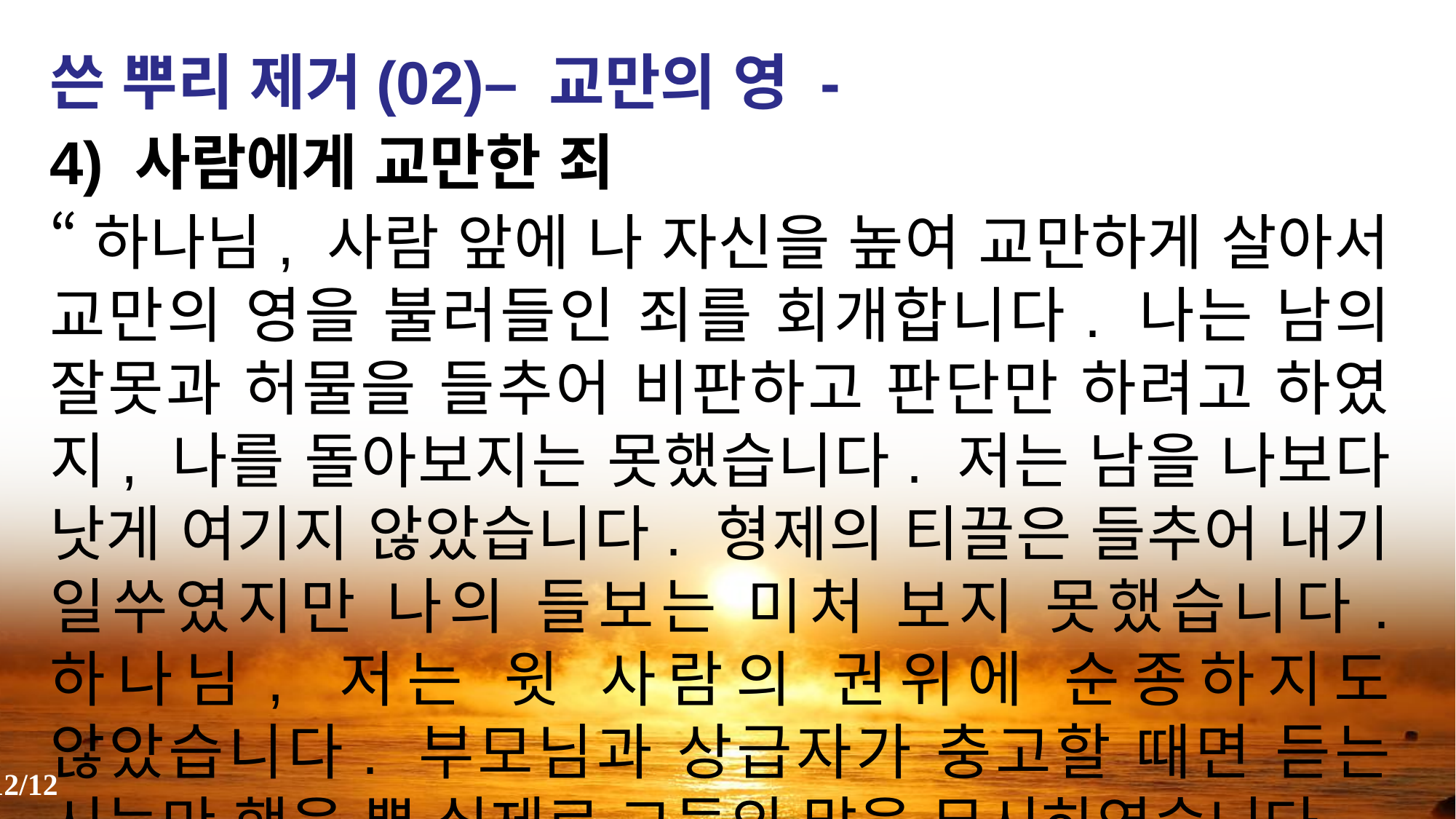

쓴 뿌리 제거(02)– 교만의 영 -
4) 사람에게 교만한 죄
“하나님, 사람 앞에 나 자신을 높여 교만하게 살아서 교만의 영을 불러들인 죄를 회개합니다. 나는 남의 잘못과 허물을 들추어 비판하고 판단만 하려고 하였지, 나를 돌아보지는 못했습니다. 저는 남을 나보다 낫게 여기지 않았습니다. 형제의 티끌은 들추어 내기 일쑤였지만 나의 들보는 미처 보지 못했습니다. 하나님, 저는 윗 사람의 권위에 순종하지도 않았습니다. 부모님과 상급자가 충고할 때면 듣는 시늉만 했을 뿐 실제로 그들의 말을 무시하였습니다.